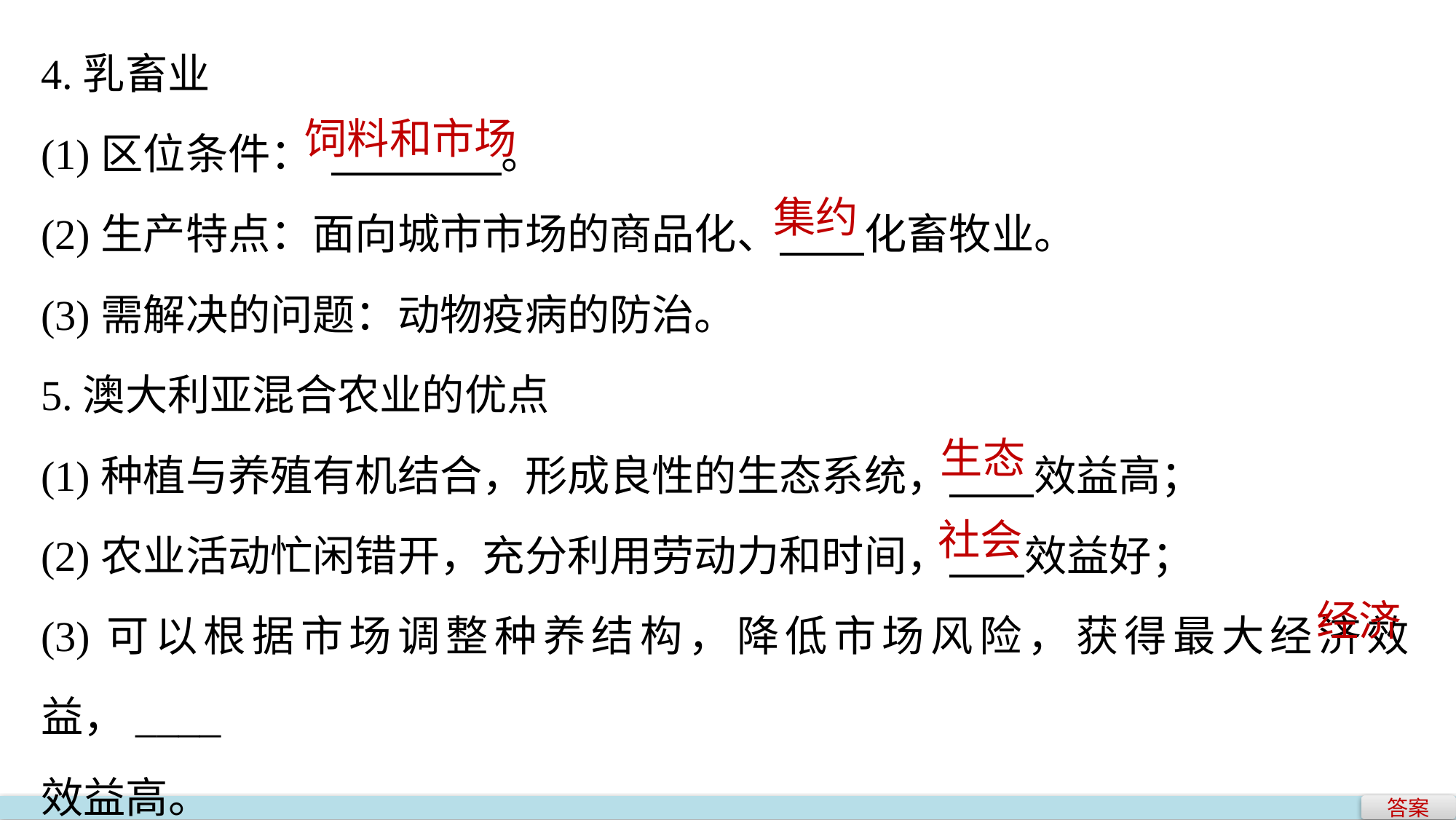

4.乳畜业
(1)区位条件：	                  。
(2)生产特点：面向城市市场的商品化、         化畜牧业。
(3)需解决的问题：动物疫病的防治。
5.澳大利亚混合农业的优点
(1)种植与养殖有机结合，形成良性的生态系统，         效益高；
(2)农业活动忙闲错开，充分利用劳动力和时间，        效益好；
(3)可以根据市场调整种养结构，降低市场风险，获得最大经济效益，____
效益高。
饲料和市场
集约
生态
社会
经济
答案